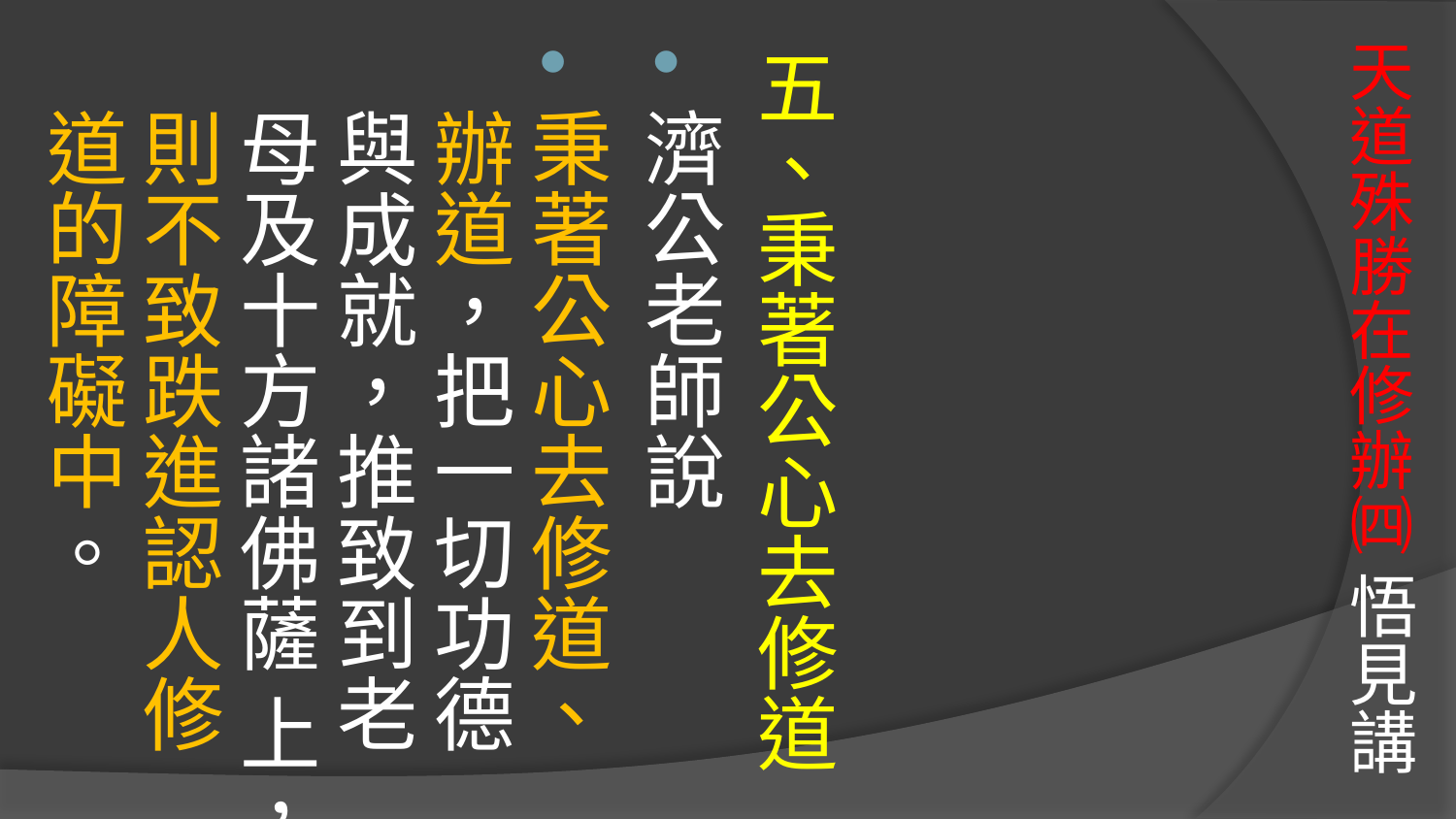

# 天道殊勝在修辦㈣ 悟見講
五、秉著公心去修道
濟公老師說
秉著公心去修道、辦道，把一切功德與成就，推致到老母及十方諸佛薩 上，則不致跌進認人修道的障礙中。